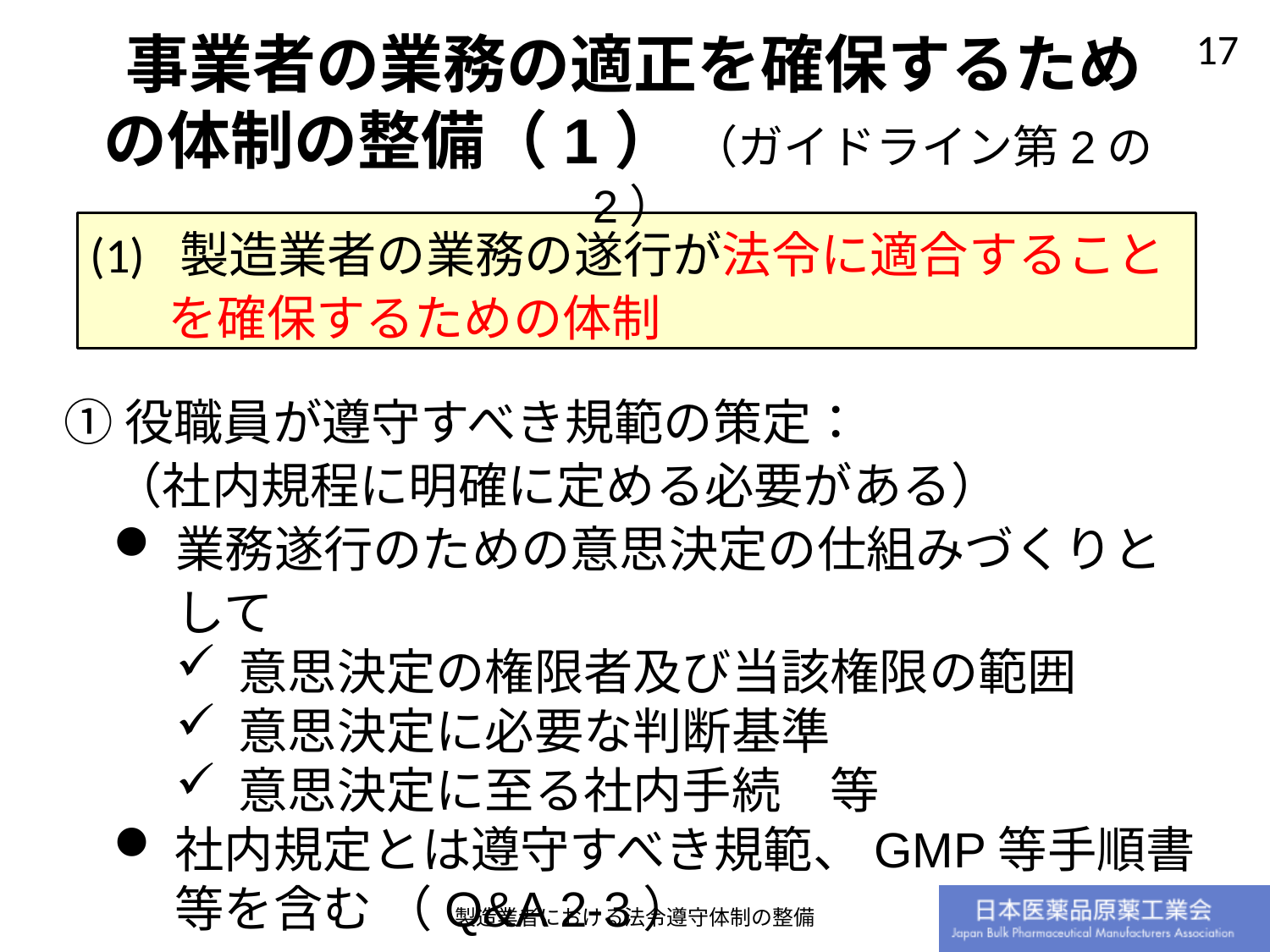

事業者の業務の適正を確保するための体制の整備（1） （ガイドライン第2の2）
(1)  製造業者の業務の遂行が法令に適合することを確保するための体制
①役職員が遵守すべき規範の策定：
　（社内規程に明確に定める必要がある）
業務遂行のための意思決定の仕組みづくりとして
意思決定の権限者及び当該権限の範囲
意思決定に必要な判断基準
意思決定に至る社内手続　等
社内規定とは遵守すべき規範、GMP等手順書等を含む （Q&A 2-3）
製造業者における法令遵守体制の整備